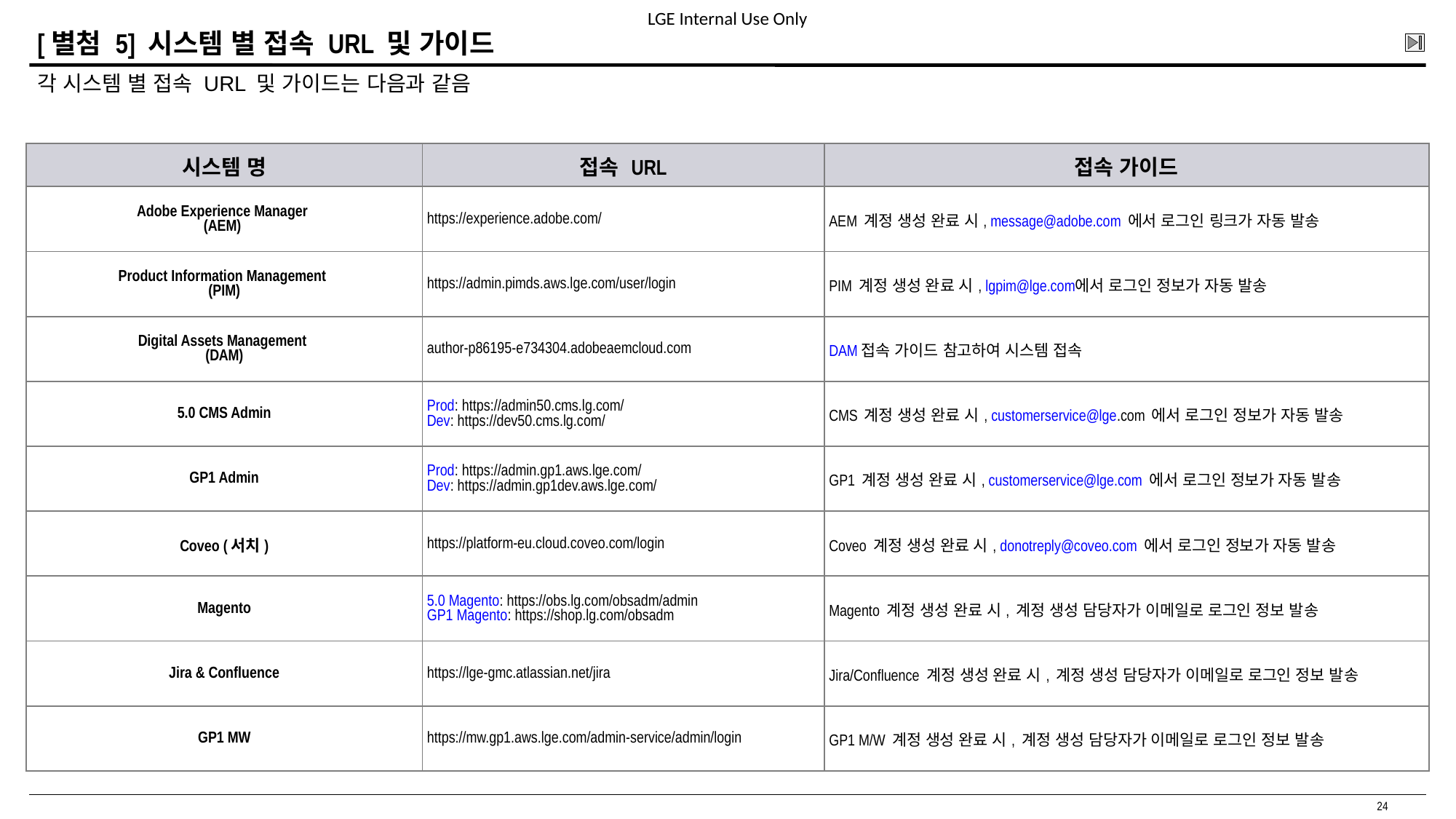

# [별첨 5] 시스템 별 접속 URL 및 가이드

각 시스템 별 접속 URL 및 가이드는 다음과 같음
| 시스템 명 | 접속 URL | 접속 가이드 |
| --- | --- | --- |
| Adobe Experience Manager (AEM) | https://experience.adobe.com/ | AEM 계정 생성 완료 시, message@adobe.com 에서 로그인 링크가 자동 발송 |
| Product Information Management (PIM) | https://admin.pimds.aws.lge.com/user/login | PIM 계정 생성 완료 시, lgpim@lge.com에서 로그인 정보가 자동 발송 |
| Digital Assets Management (DAM) | author-p86195-e734304.adobeaemcloud.com | DAM 접속 가이드 참고하여 시스템 접속 |
| 5.0 CMS Admin | Prod: https://admin50.cms.lg.com/ Dev: https://dev50.cms.lg.com/ | CMS 계정 생성 완료 시, customerservice@lge.com 에서 로그인 정보가 자동 발송 |
| GP1 Admin | Prod: https://admin.gp1.aws.lge.com/ Dev: https://admin.gp1dev.aws.lge.com/ | GP1 계정 생성 완료 시, customerservice@lge.com 에서 로그인 정보가 자동 발송 |
| Coveo (서치) | https://platform-eu.cloud.coveo.com/login | Coveo 계정 생성 완료 시, donotreply@coveo.com 에서 로그인 정보가 자동 발송 |
| Magento | 5.0 Magento: https://obs.lg.com/obsadm/admin GP1 Magento: https://shop.lg.com/obsadm | Magento 계정 생성 완료 시, 계정 생성 담당자가 이메일로 로그인 정보 발송 |
| Jira & Confluence | https://lge-gmc.atlassian.net/jira | Jira/Confluence 계정 생성 완료 시, 계정 생성 담당자가 이메일로 로그인 정보 발송 |
| GP1 MW | https://mw.gp1.aws.lge.com/admin-service/admin/login | GP1 M/W 계정 생성 완료 시, 계정 생성 담당자가 이메일로 로그인 정보 발송 |
24